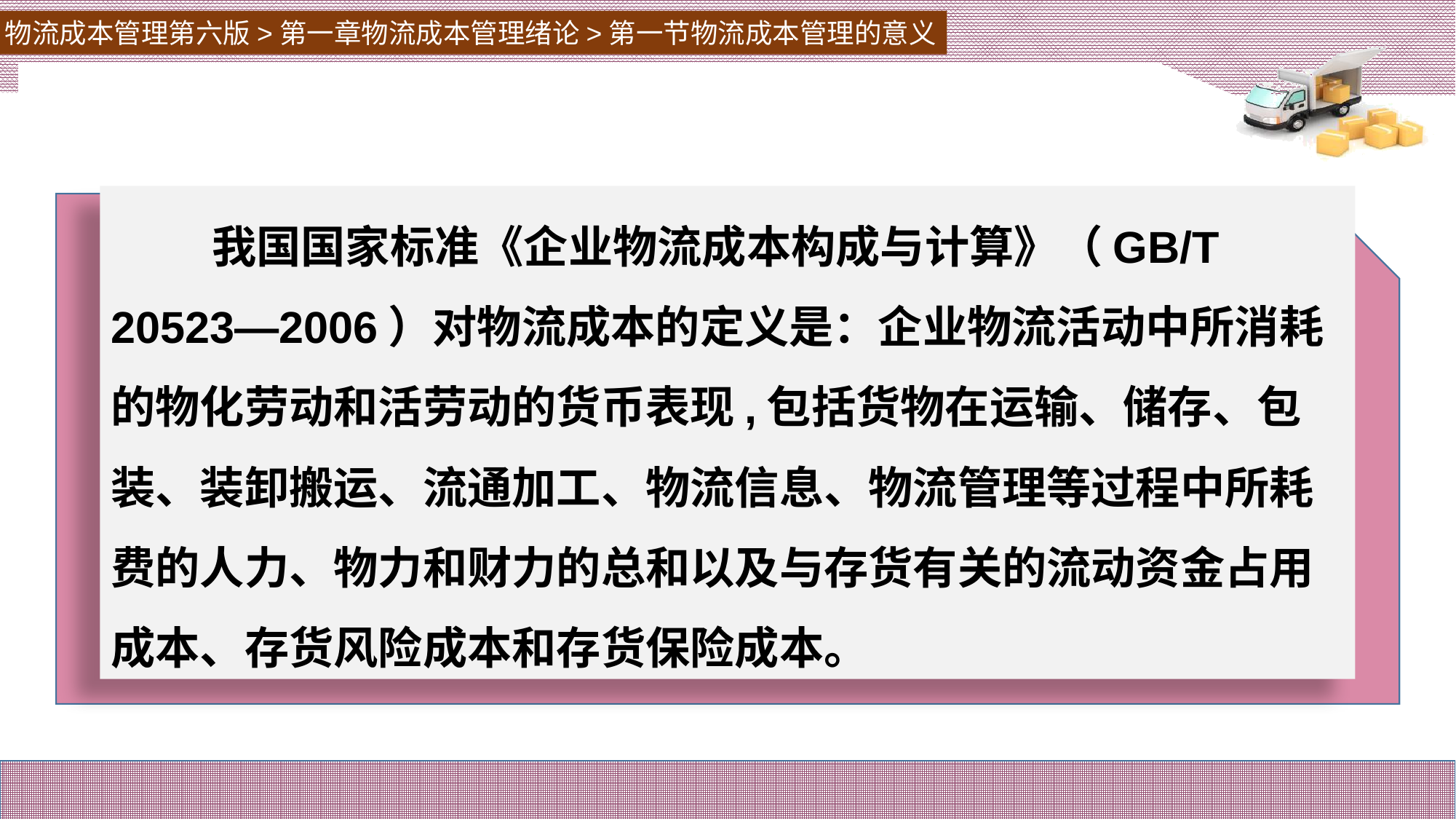

物流成本管理第六版>第一章物流成本管理绪论>第一节物流成本管理的意义
# 我国国家标准《企业物流成本构成与计算》（GB/T 20523—2006）对物流成本的定义是：企业物流活动中所消耗的物化劳动和活劳动的货币表现,包括货物在运输、储存、包装、装卸搬运、流通加工、物流信息、物流管理等过程中所耗费的人力、物力和财力的总和以及与存货有关的流动资金占用成本、存货风险成本和存货保险成本。